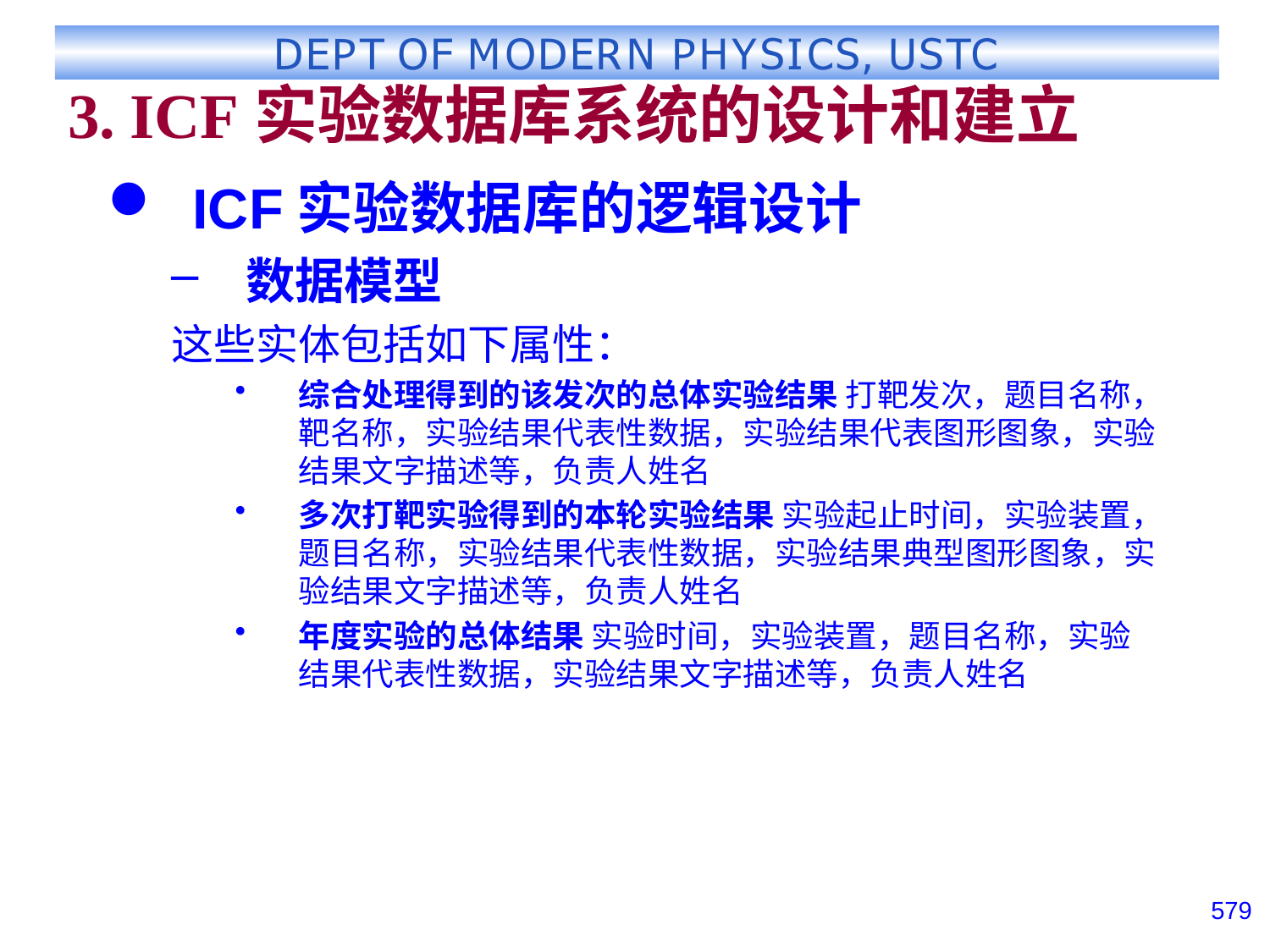

# ICF实验数据库系统的设计和建立
ICF实验数据库的逻辑设计
数据模型
这些实体包括如下属性：
综合处理得到的该发次的总体实验结果 打靶发次，题目名称，靶名称，实验结果代表性数据，实验结果代表图形图象，实验结果文字描述等，负责人姓名
多次打靶实验得到的本轮实验结果 实验起止时间，实验装置，题目名称，实验结果代表性数据，实验结果典型图形图象，实验结果文字描述等，负责人姓名
年度实验的总体结果 实验时间，实验装置，题目名称，实验结果代表性数据，实验结果文字描述等，负责人姓名